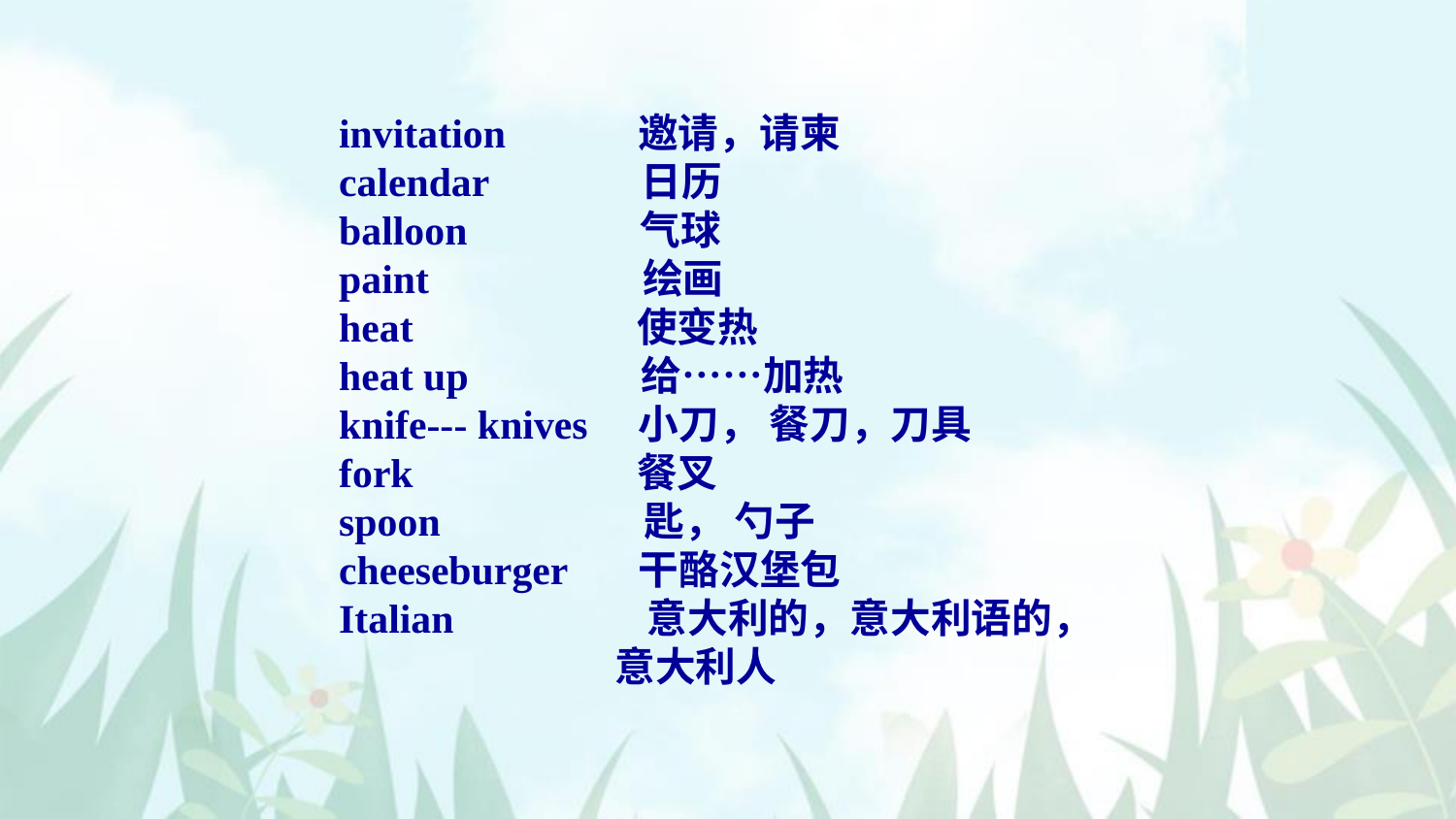

invitation            邀请，请柬
 calendar              日历
 balloon                气球
 paint                    绘画
 heat                     使变热
 heat up                给……加热
 knife--- knives    小刀， 餐刀，刀具
 fork                     餐叉
 spoon                   匙， 勺子
 cheeseburger      干酪汉堡包
 Italian                  意大利的，意大利语的，
                              意大利人